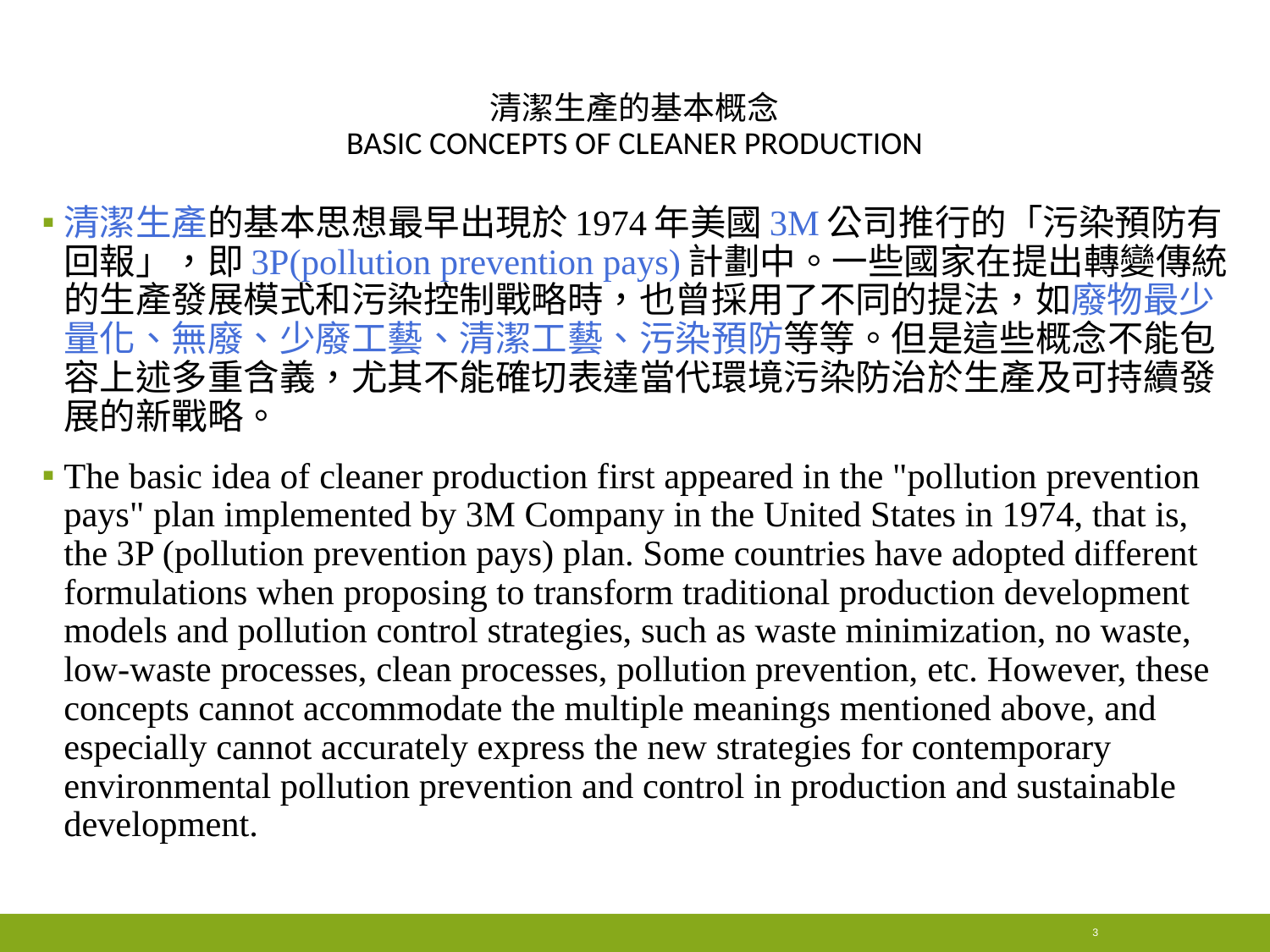

# 清潔生產的基本概念 Basic concepts of cleaner production
清潔生產的基本思想最早出現於1974年美國3M公司推行的「污染預防有回報」，即3P(pollution prevention pays)計劃中。一些國家在提出轉變傳統的生產發展模式和污染控制戰略時，也曾採用了不同的提法，如廢物最少量化、無廢、少廢工藝、清潔工藝、污染預防等等。但是這些概念不能包容上述多重含義，尤其不能確切表達當代環境污染防治於生產及可持續發展的新戰略。
The basic idea of ​​cleaner production first appeared in the "pollution prevention pays" plan implemented by 3M Company in the United States in 1974, that is, the 3P (pollution prevention pays) plan. Some countries have adopted different formulations when proposing to transform traditional production development models and pollution control strategies, such as waste minimization, no waste, low-waste processes, clean processes, pollution prevention, etc. However, these concepts cannot accommodate the multiple meanings mentioned above, and especially cannot accurately express the new strategies for contemporary environmental pollution prevention and control in production and sustainable development.
3